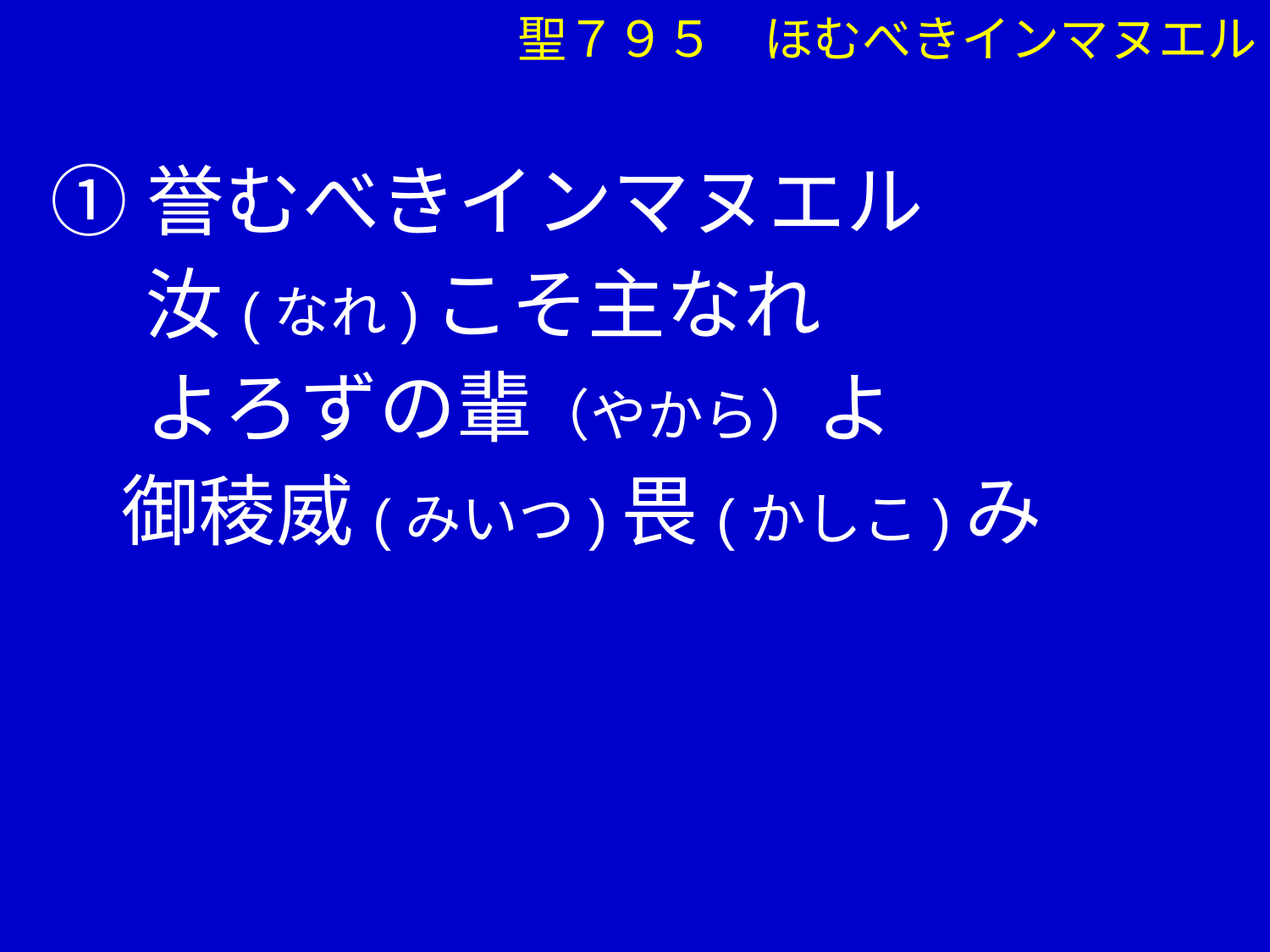

聖７９５　ほむべきインマヌエル

①誉むべきインマヌエル
　 汝(なれ)こそ主なれ
　 よろずの輩（やから）よ
   御稜威(みいつ)畏(かしこ)み